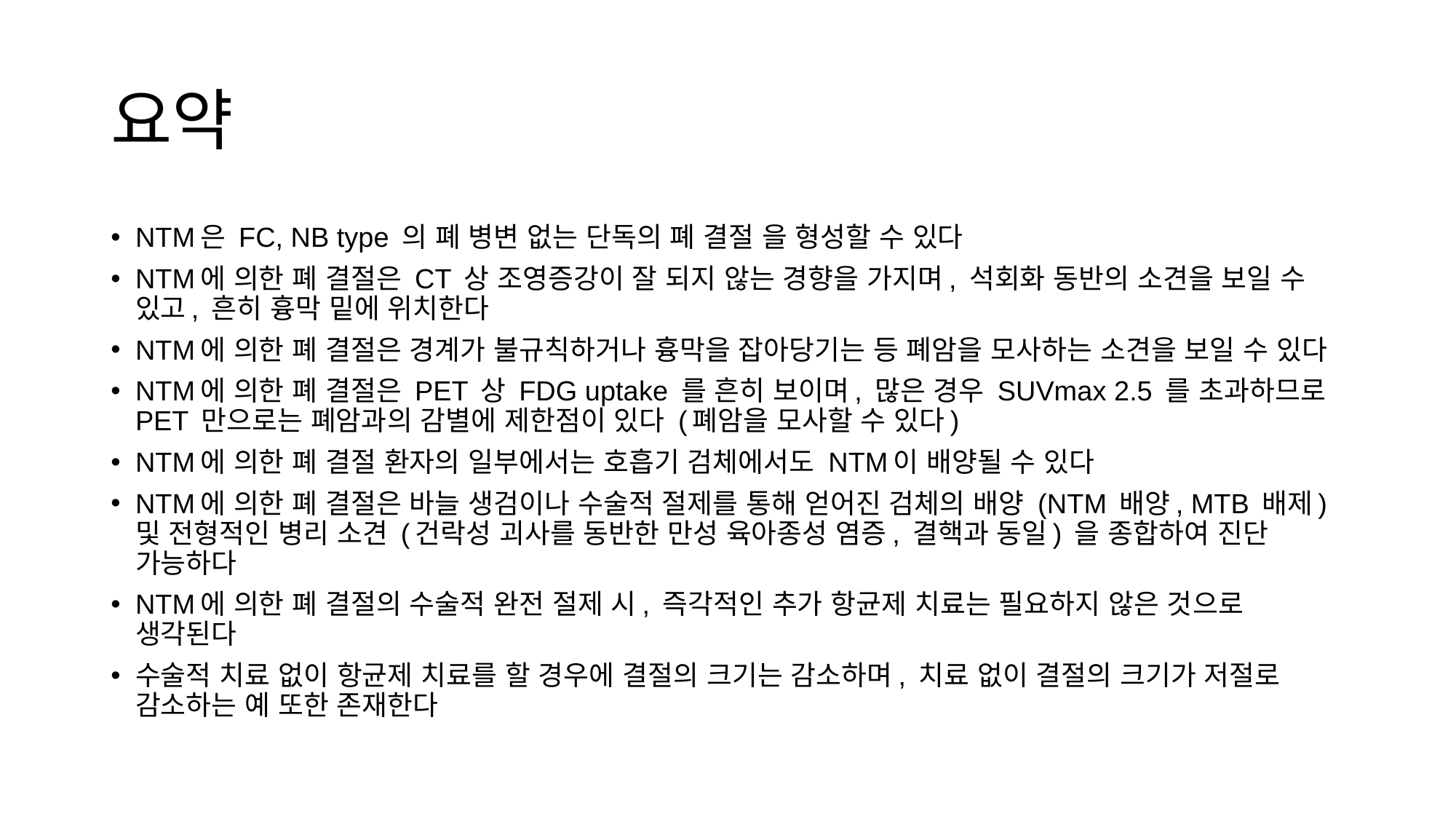

# 요약
NTM은 FC, NB type 의 폐 병변 없는 단독의 폐 결절 을 형성할 수 있다
NTM에 의한 폐 결절은 CT 상 조영증강이 잘 되지 않는 경향을 가지며, 석회화 동반의 소견을 보일 수 있고, 흔히 흉막 밑에 위치한다
NTM에 의한 폐 결절은 경계가 불규칙하거나 흉막을 잡아당기는 등 폐암을 모사하는 소견을 보일 수 있다
NTM에 의한 폐 결절은 PET 상 FDG uptake 를 흔히 보이며, 많은 경우 SUVmax 2.5 를 초과하므로 PET 만으로는 폐암과의 감별에 제한점이 있다 (폐암을 모사할 수 있다)
NTM에 의한 폐 결절 환자의 일부에서는 호흡기 검체에서도 NTM이 배양될 수 있다
NTM에 의한 폐 결절은 바늘 생검이나 수술적 절제를 통해 얻어진 검체의 배양 (NTM 배양, MTB 배제) 및 전형적인 병리 소견 (건락성 괴사를 동반한 만성 육아종성 염증, 결핵과 동일) 을 종합하여 진단 가능하다
NTM에 의한 폐 결절의 수술적 완전 절제 시, 즉각적인 추가 항균제 치료는 필요하지 않은 것으로 생각된다
수술적 치료 없이 항균제 치료를 할 경우에 결절의 크기는 감소하며, 치료 없이 결절의 크기가 저절로 감소하는 예 또한 존재한다